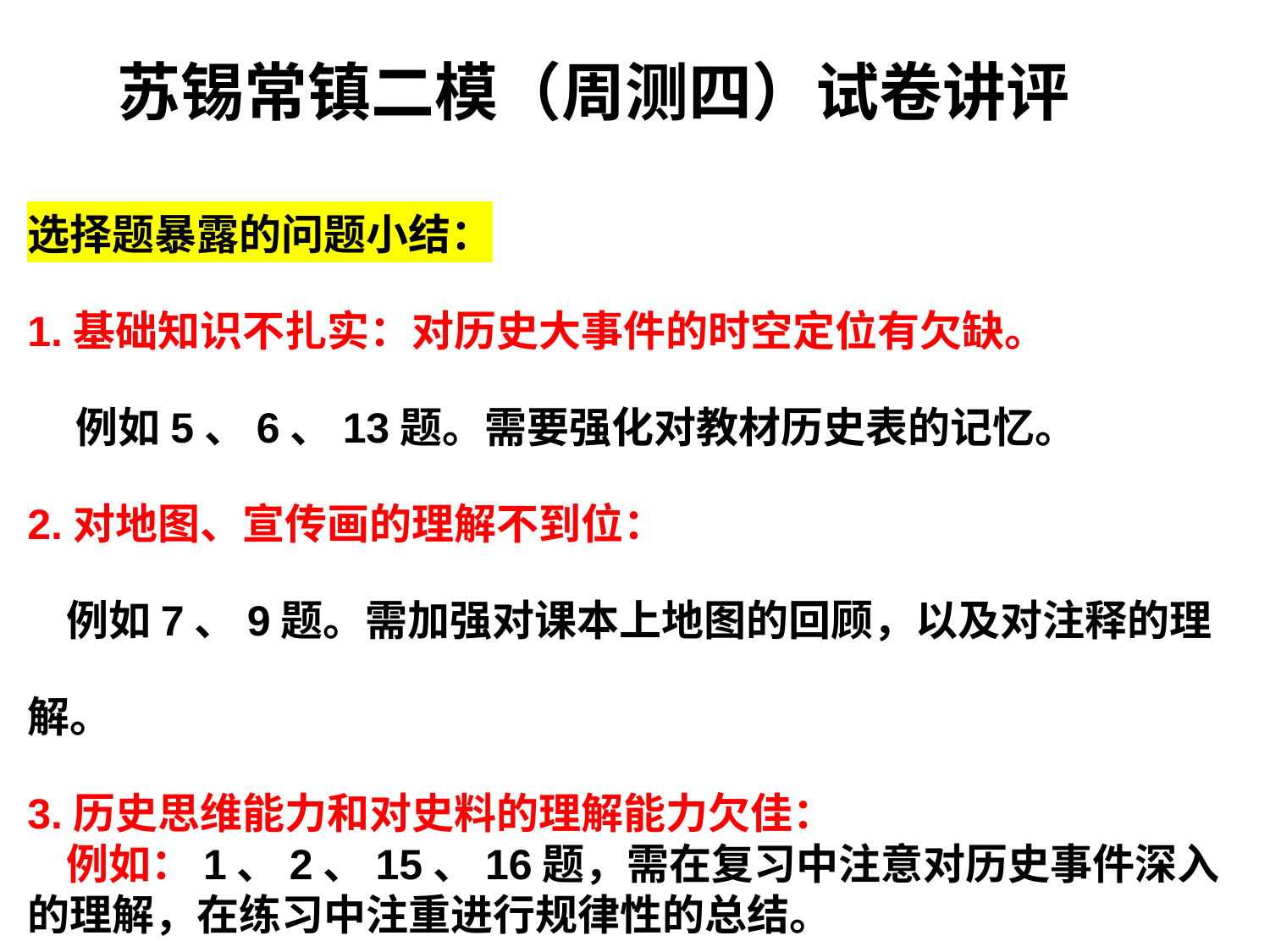

苏锡常镇二模（周测四）试卷讲评
选择题暴露的问题小结：
1.基础知识不扎实：对历史大事件的时空定位有欠缺。
    例如5、6、13题。需要强化对教材历史表的记忆。
2.对地图、宣传画的理解不到位：
   例如7、9题。需加强对课本上地图的回顾，以及对注释的理解。
3.历史思维能力和对史料的理解能力欠佳：
   例如：1、2、15、16题，需在复习中注意对历史事件深入的理解，在练习中注重进行规律性的总结。